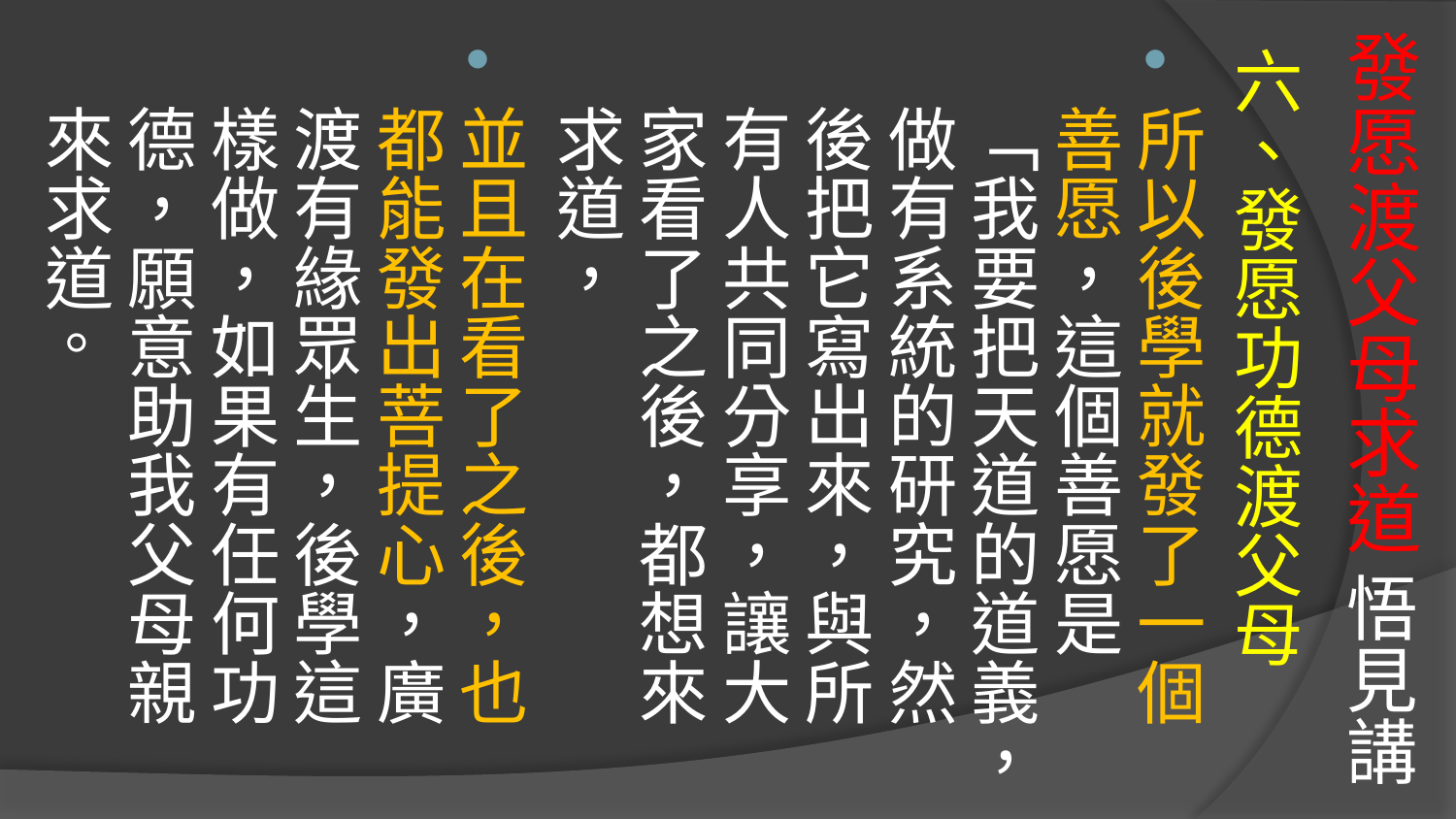

# 發愿渡父母求道 悟見講
六、發愿功德渡父母
所以後學就發了一個善愿，這個善愿是「我要把天道的道義，做有系統的研究，然後把它寫出來，與所有人共同分享，讓大家看了之後，都想來求道，
並且在看了之後，也都能發出菩提心，廣渡有緣眾生，後學這樣做，如果有任何功德，願意助我父母親來求道。